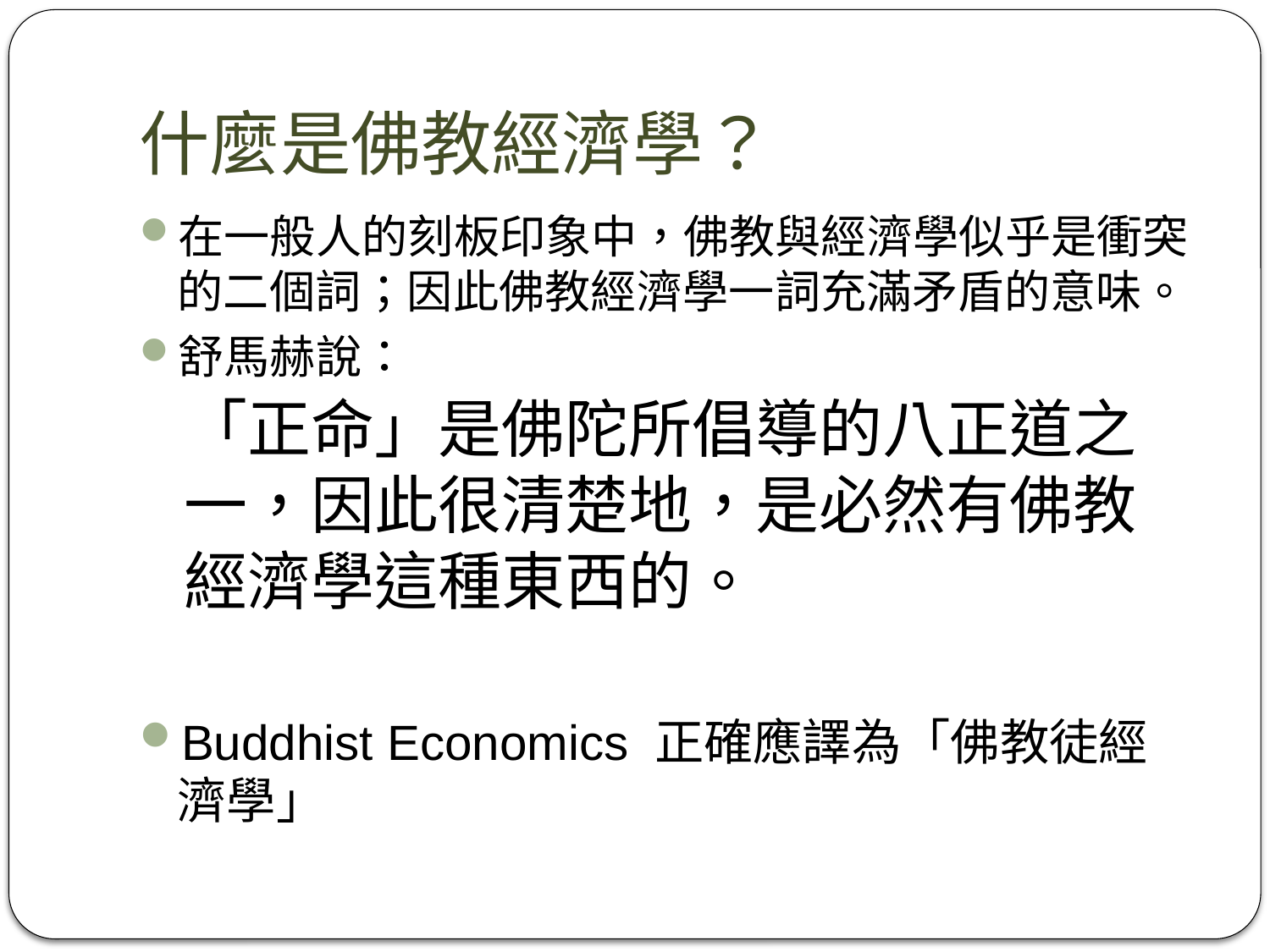

# 什麼是佛教經濟學？
在一般人的刻板印象中，佛教與經濟學似乎是衝突的二個詞；因此佛教經濟學一詞充滿矛盾的意味。
舒馬赫說：
「正命」是佛陀所倡導的八正道之一，因此很清楚地，是必然有佛教經濟學這種東西的。

Buddhist Economics 正確應譯為「佛教徒經濟學」